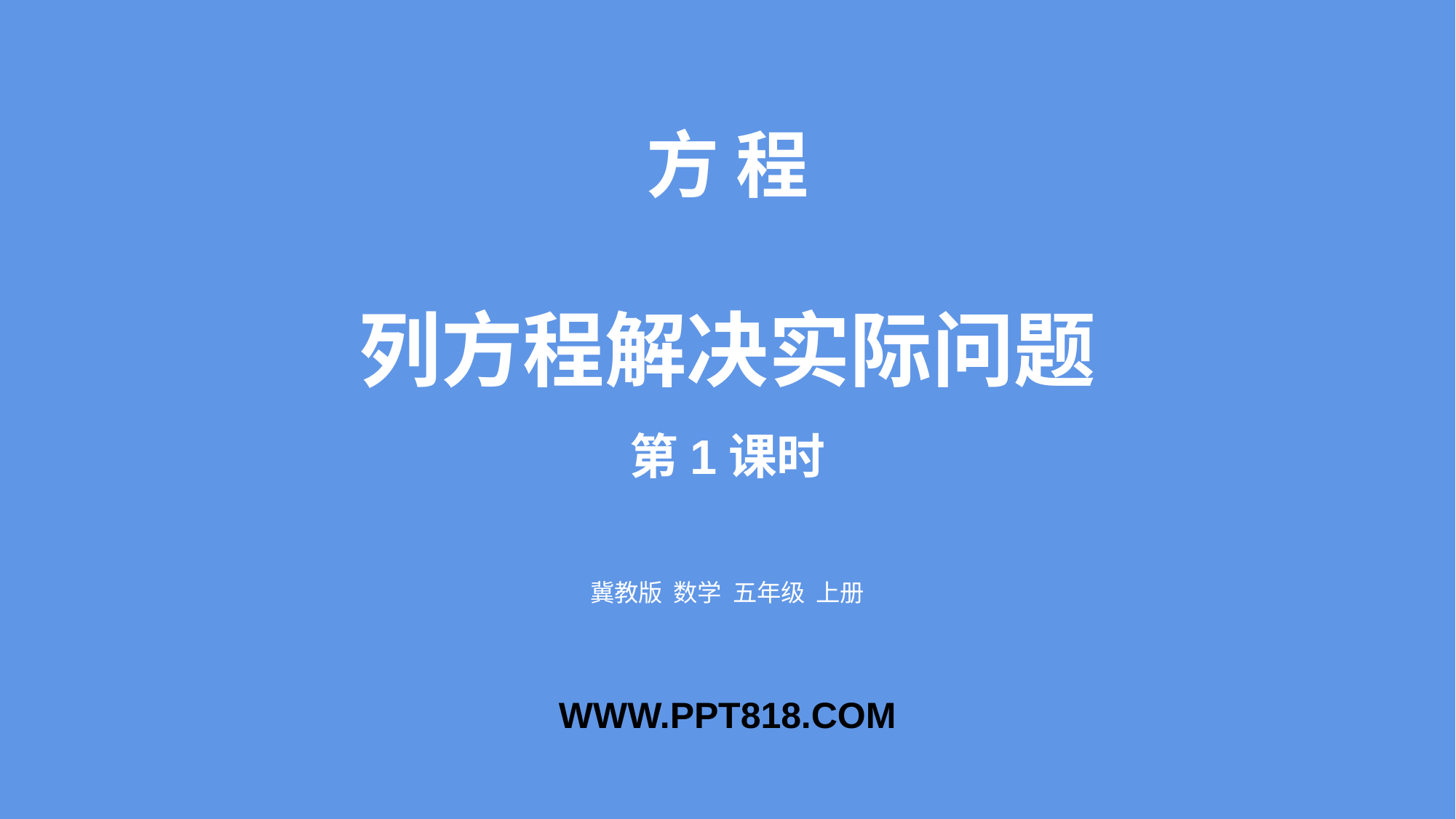

方 程
列方程解决实际问题
第1课时
冀教版  数学  五年级  上册
WWW.PPT818.COM